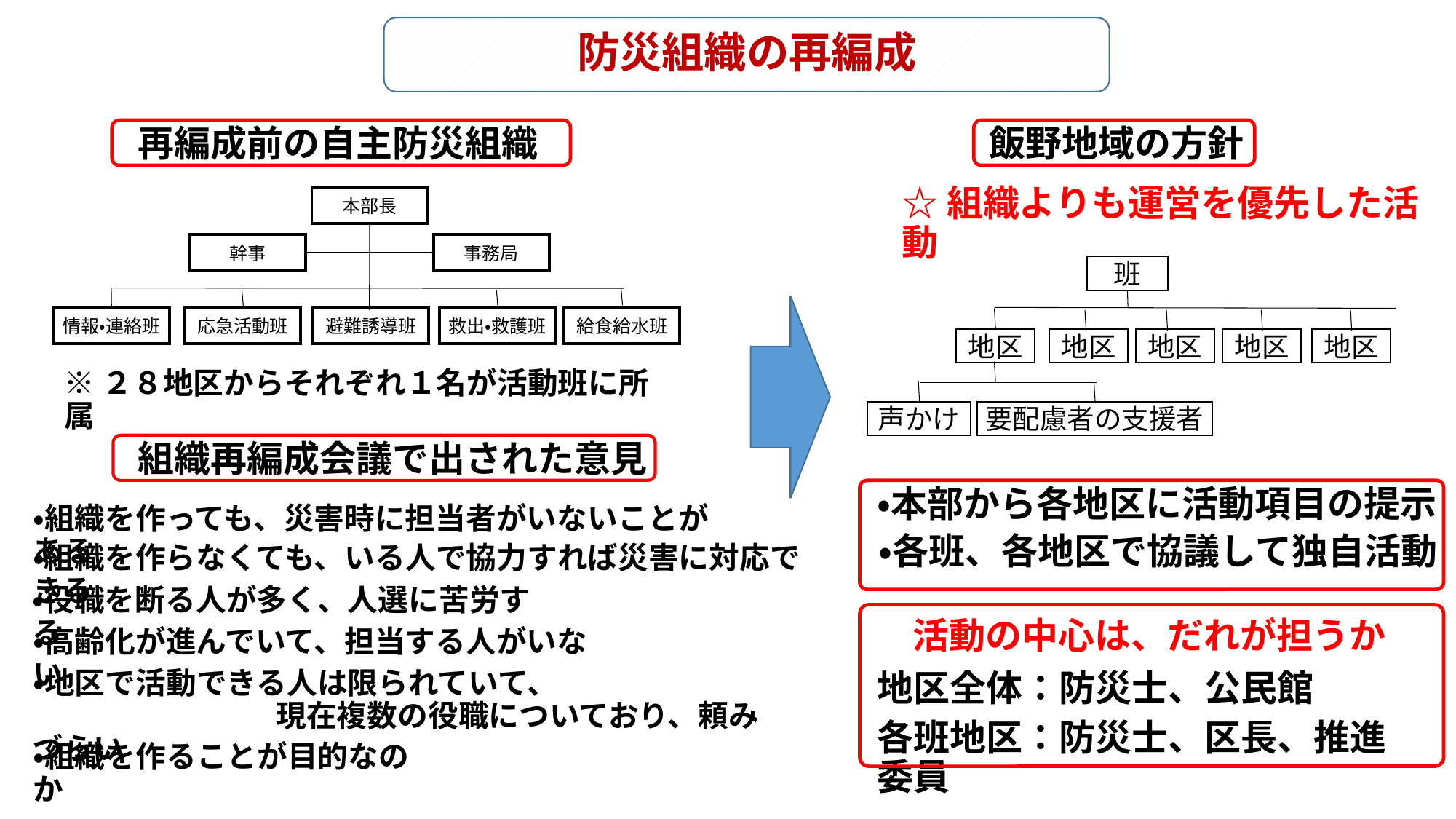

# 防災組織の再編成

再編成前の自主防災組織

飯野地域の方針
☆組織よりも運営を優先した活動
本部長
幹事
事務局
情報・連絡班
応急活動班
避難誘導班
救出・救護班
給食給水班
※２８地区からそれぞれ１名が活動班に所属
班
地区
地区
地区
地区
地区
声かけ
要配慮者の支援者

組織再編成会議で出された意見

・本部から各地区に活動項目の提示
・組織を作っても、災害時に担当者がいないことがある
・各班、各地区で協議して独自活動
・組織を作らなくても、いる人で協力すれば災害に対応できる
・役職を断る人が多く、人選に苦労する

活動の中心は、だれが担うか
・高齢化が進んでいて、担当する人がいない
・地区で活動できる人は限られていて、
　　　　　　　　現在複数の役職についており、頼みづらい
地区全体：防災士、公民館
各班地区：防災士、区長、推進委員
・組織を作ることが目的なのか
11